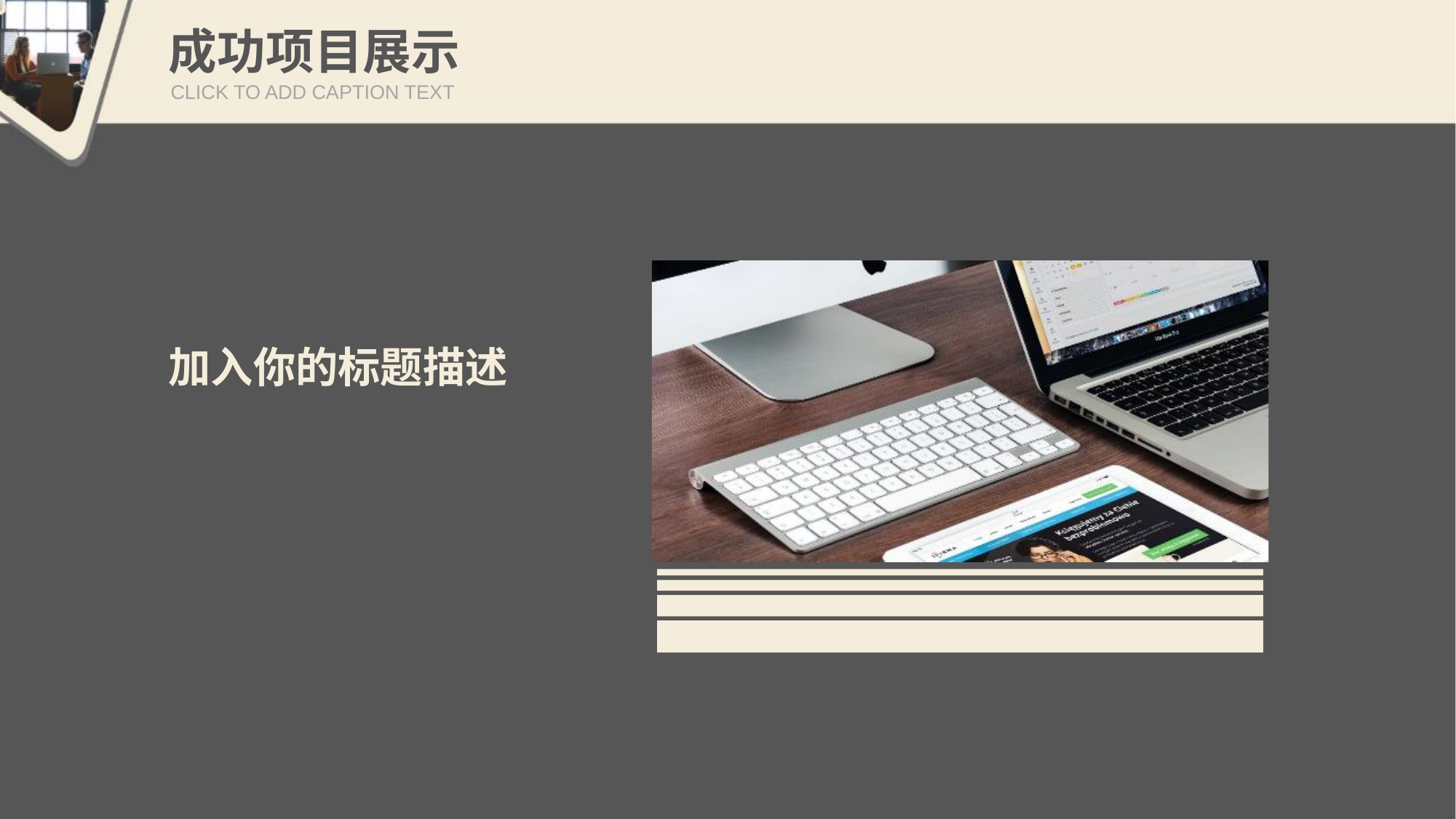

成功项目展示
CLICK TO ADD CAPTION TEXT

加入你的标题描述